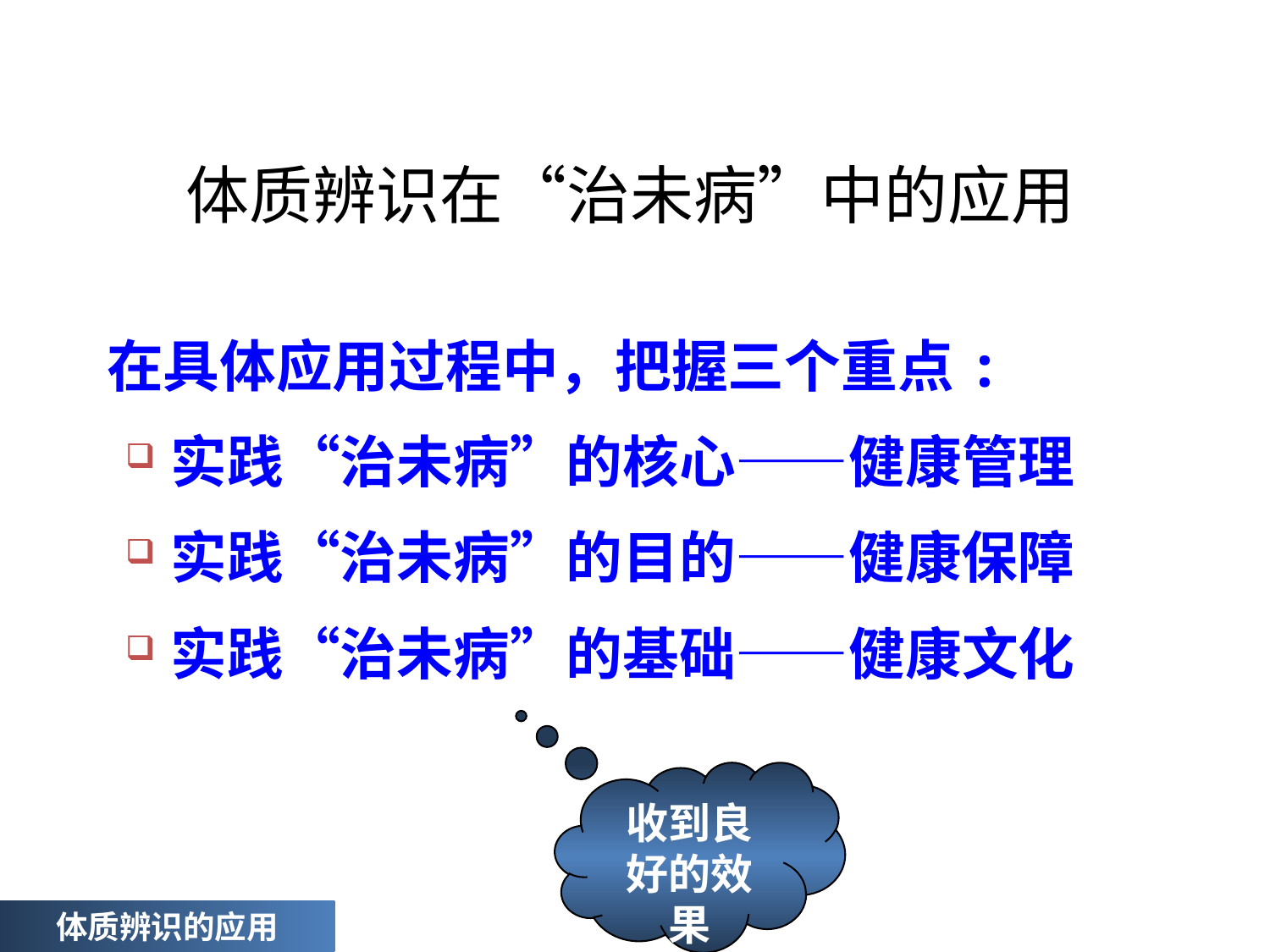

体质辨识在“治未病”中的应用
  在具体应用过程中，把握三个重点:
实践“治未病”的核心——健康管理
实践“治未病”的目的——健康保障
实践“治未病”的基础——健康文化

收到良好的效果
体质辨识的应用